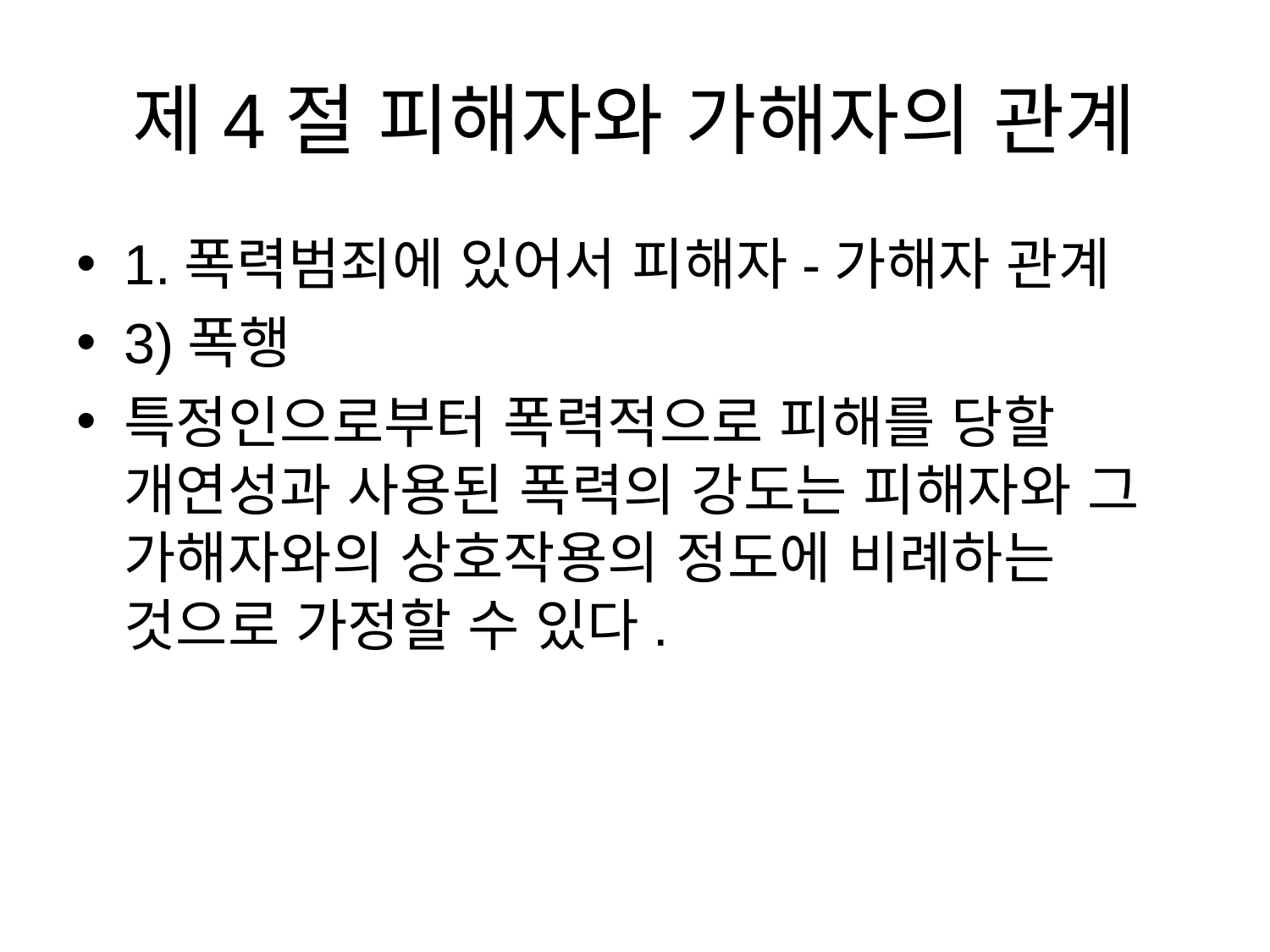

# 제4절 피해자와 가해자의 관계
1.폭력범죄에 있어서 피해자-가해자 관계
3)폭행
특정인으로부터 폭력적으로 피해를 당할 개연성과 사용된 폭력의 강도는 피해자와 그 가해자와의 상호작용의 정도에 비례하는 것으로 가정할 수 있다.